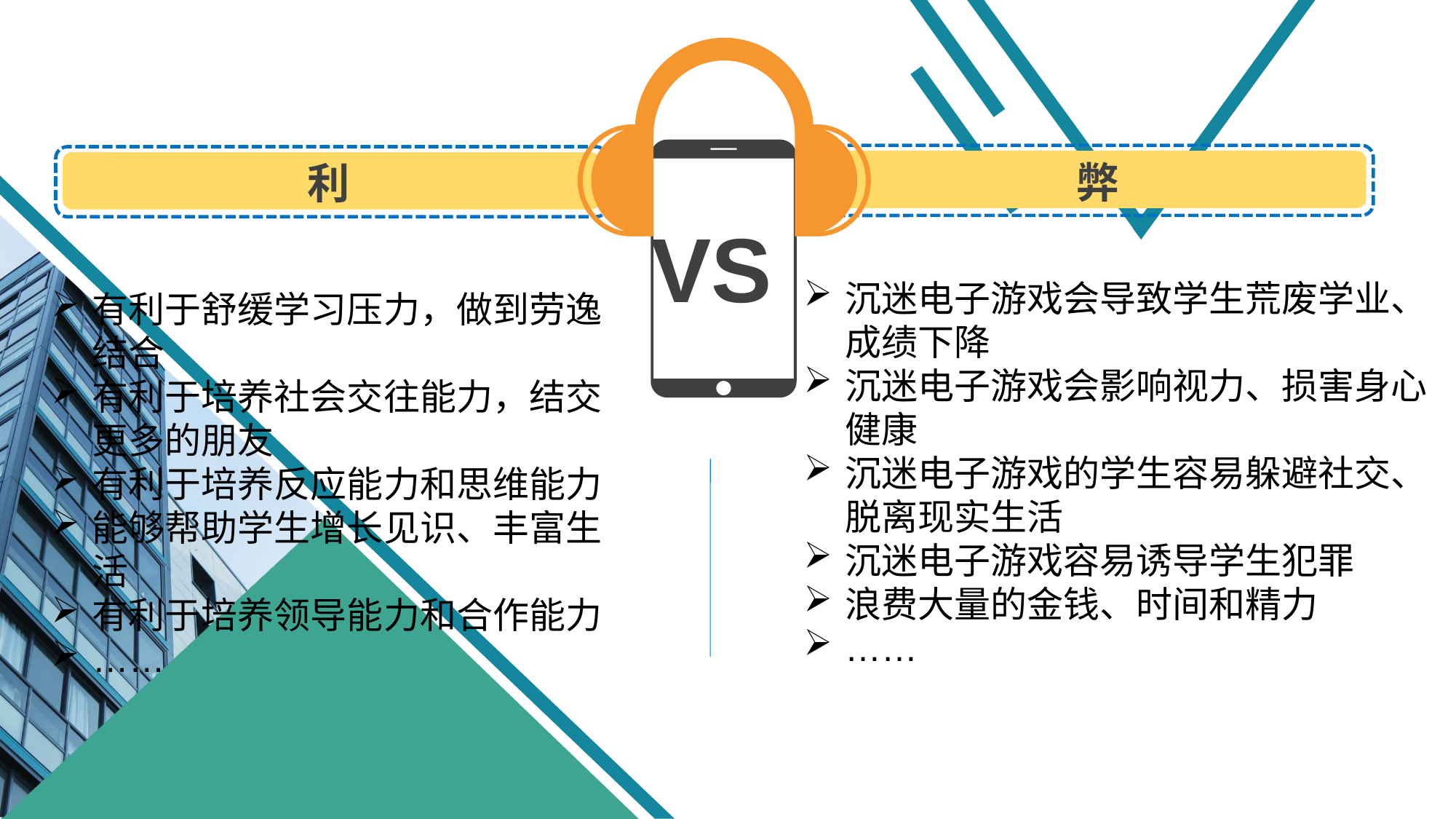

弊

利

VS
沉迷电子游戏会导致学生荒废学业、成绩下降
沉迷电子游戏会影响视力、损害身心健康
沉迷电子游戏的学生容易躲避社交、脱离现实生活
沉迷电子游戏容易诱导学生犯罪
浪费大量的金钱、时间和精力
……
有利于舒缓学习压力，做到劳逸结合
有利于培养社会交往能力，结交更多的朋友
有利于培养反应能力和思维能力
能够帮助学生增长见识、丰富生活
有利于培养领导能力和合作能力
……